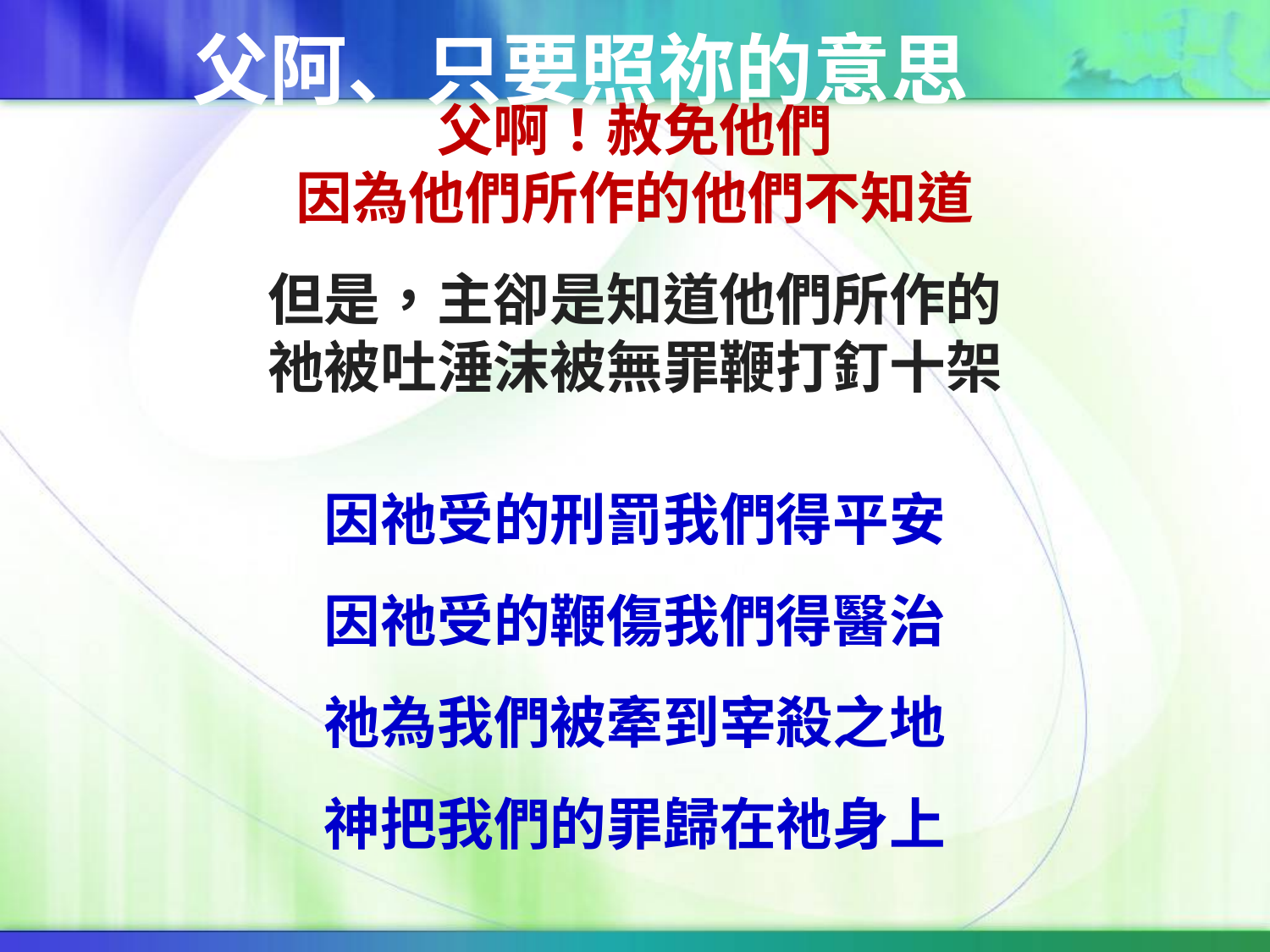

父阿、只要照祢的意思
父啊！赦免他們
因為他們所作的他們不知道

但是，主卻是知道他們所作的
祂被吐涶沫被無罪鞭打釘十架

因祂受的刑罰我們得平安
因祂受的鞭傷我們得醫治
祂為我們被牽到宰殺之地
神把我們的罪歸在祂身上